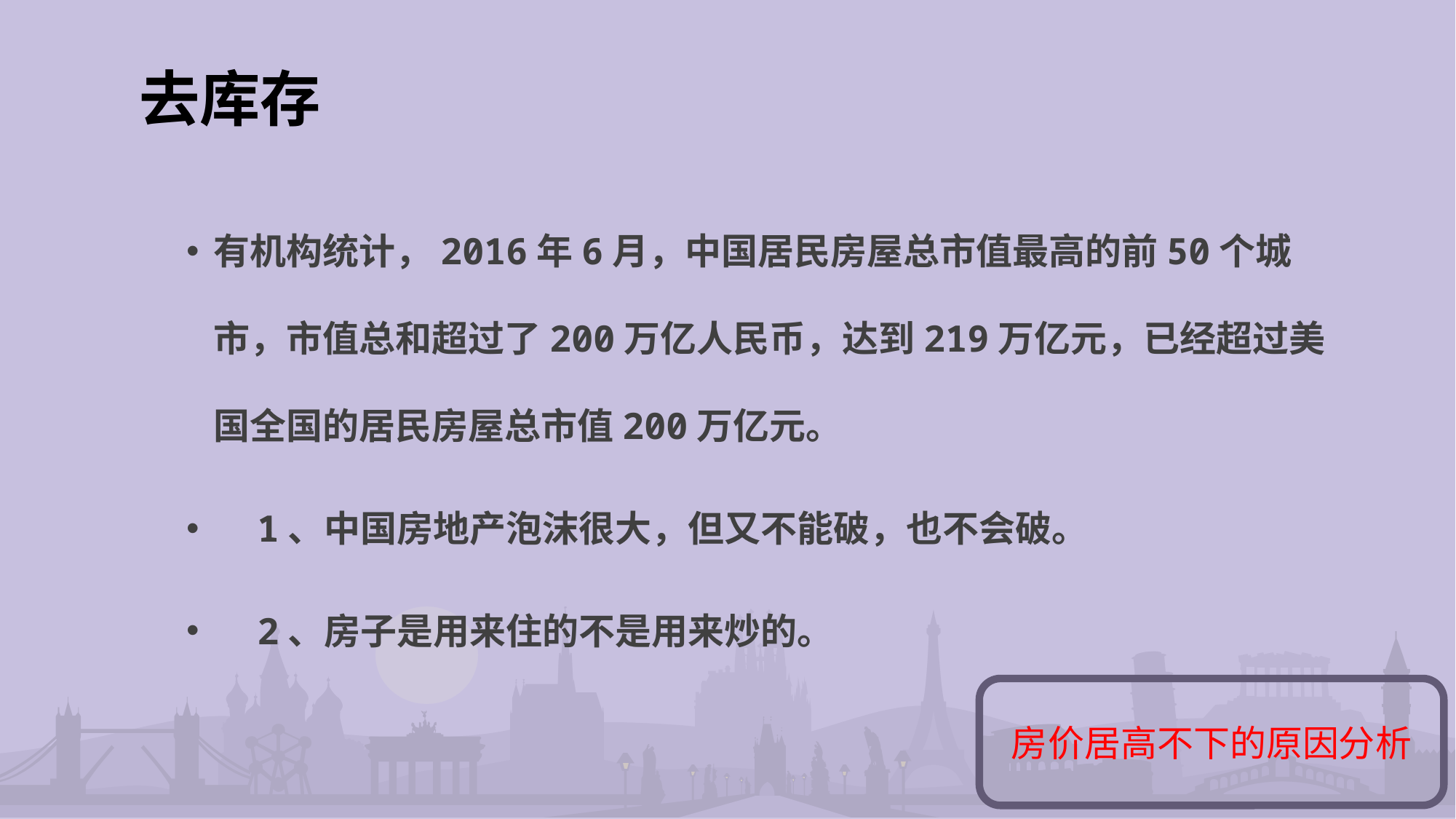

# 去库存
有机构统计，2016年6月，中国居民房屋总市值最高的前50个城市，市值总和超过了200万亿人民币，达到219万亿元，已经超过美国全国的居民房屋总市值200万亿元。
  1、中国房地产泡沫很大，但又不能破，也不会破。
  2、房子是用来住的不是用来炒的。

房价居高不下的原因分析